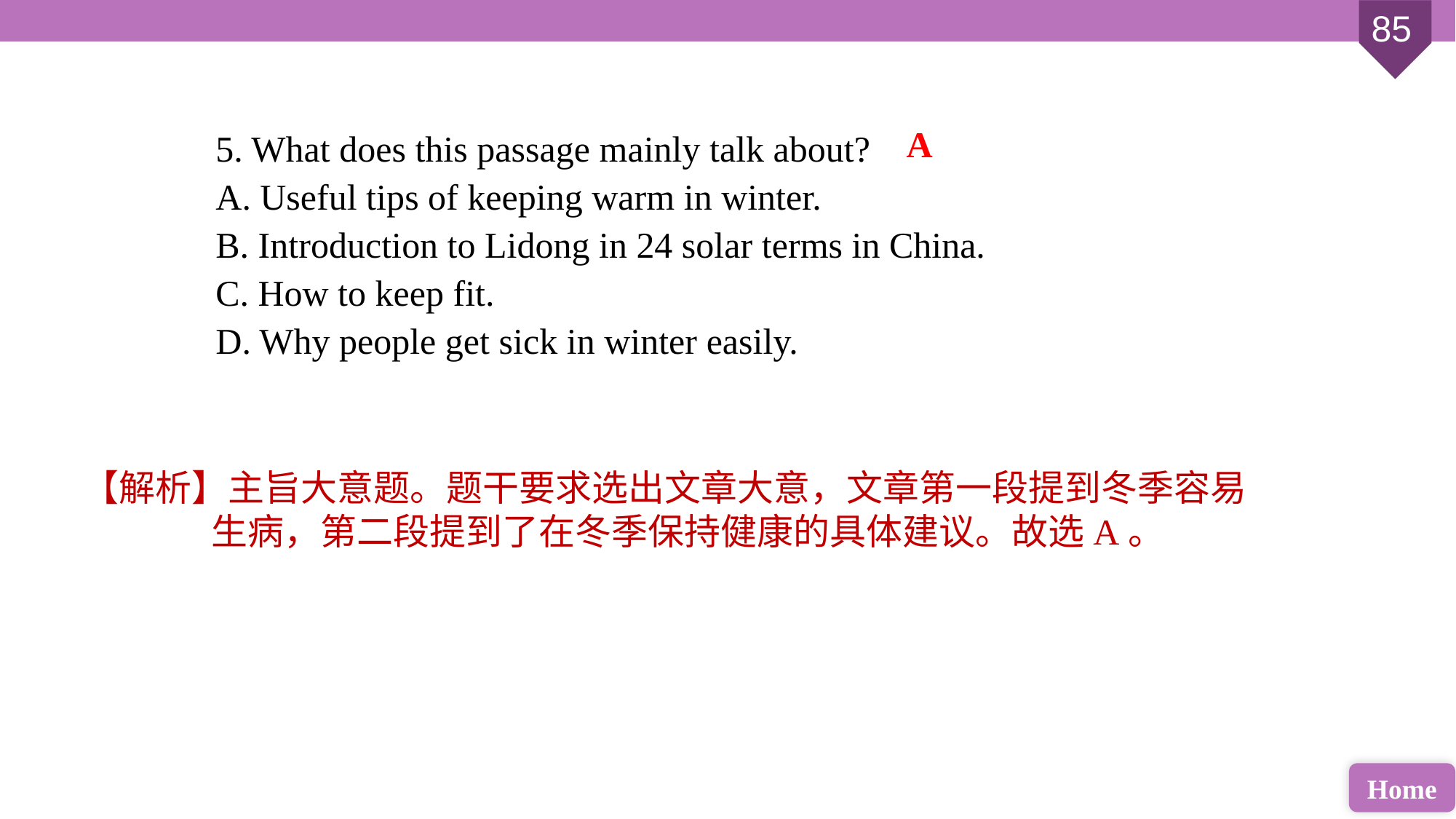

5. What does this passage mainly talk about?
A. Useful tips of keeping warm in winter.
B. Introduction to Lidong in 24 solar terms in China.
C. How to keep fit.
D. Why people get sick in winter easily.
A
【解析】主旨大意题。题干要求选出文章大意，文章第一段提到冬季容易生病，第二段提到了在冬季保持健康的具体建议。故选A。